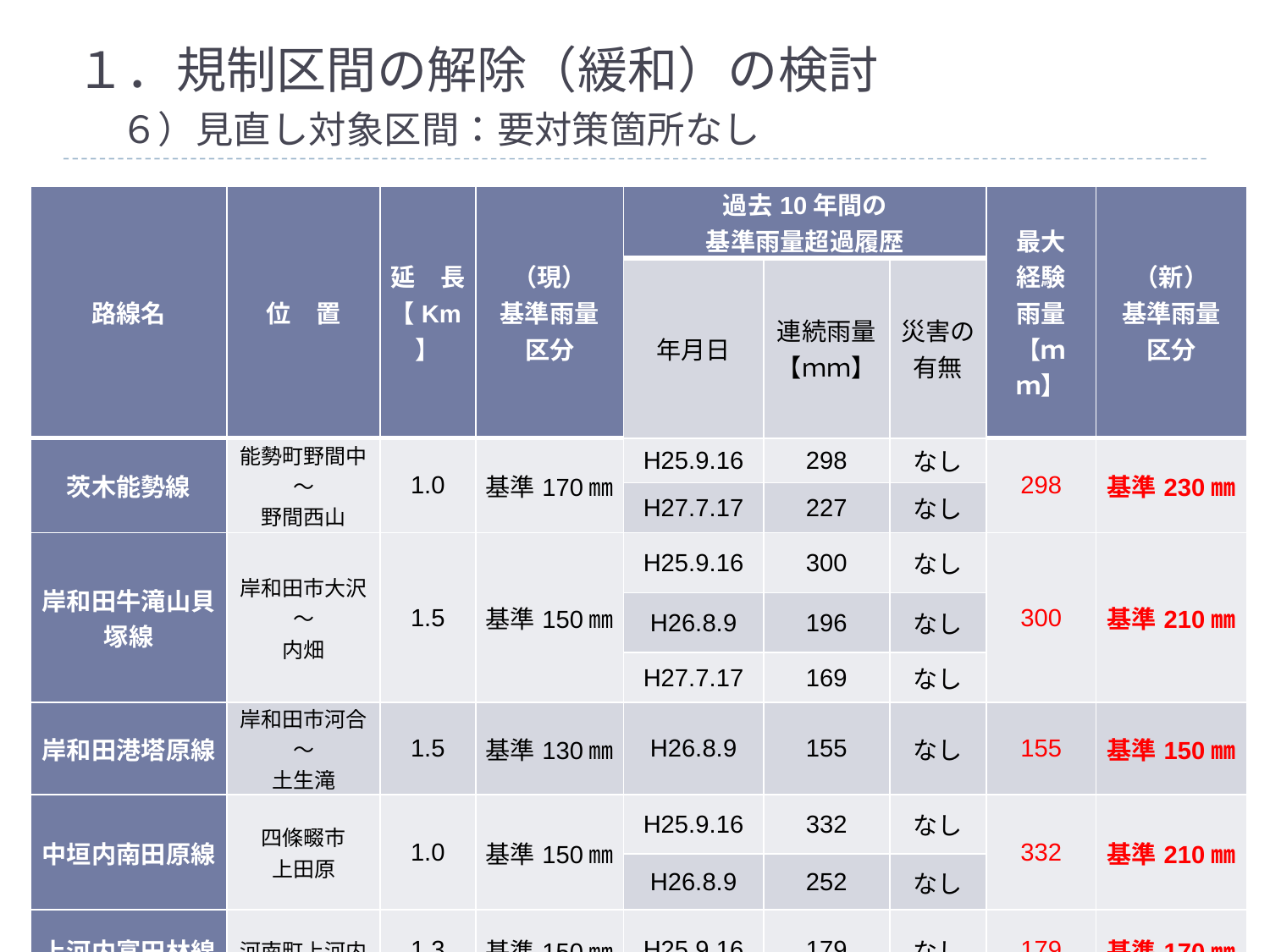

# １．規制区間の解除（緩和）の検討 　６）見直し対象区間：要対策箇所なし
| 路線名 | 位　置 | 延　長 【Km】 | （現） 基準雨量 区分 | 過去10年間の 基準雨量超過履歴 |  |  | 最大 経験 雨量 【ｍｍ】 | （新） 基準雨量 区分 |
| --- | --- | --- | --- | --- | --- | --- | --- | --- |
|  |  |  |  | 年月日 | 連続雨量 【ｍｍ】 | 災害の 有無 |  |  |
| 茨木能勢線 | 能勢町野間中 ～ 野間西山 | 1.0 | 基準170㎜ | H25.9.16 | 298 | なし | 298 | 基準230㎜ |
|  |  |  |  | H27.7.17 | 227 | なし |  |  |
| 岸和田牛滝山貝塚線 | 岸和田市大沢 ～ 内畑 | 1.5 | 基準150㎜ | H25.9.16 | 300 | なし | 300 | 基準210㎜ |
|  |  |  |  | H26.8.9 | 196 | なし |  |  |
|  |  |  |  | H27.7.17 | 169 | なし |  |  |
| 岸和田港塔原線 | 岸和田市河合 ～ 土生滝 | 1.5 | 基準130㎜ | H26.8.9 | 155 | なし | 155 | 基準150㎜ |
| 中垣内南田原線 | 四條畷市 上田原 | 1.0 | 基準150㎜ | H25.9.16 | 332 | なし | 332 | 基準210㎜ |
|  |  |  |  | H26.8.9 | 252 | なし |  |  |
| 上河内富田林線 | 河南町上河内 | 1.3 | 基準150㎜ | H25.9.16 | 179 | なし | 179 | 基準170㎜ |
資料５
31